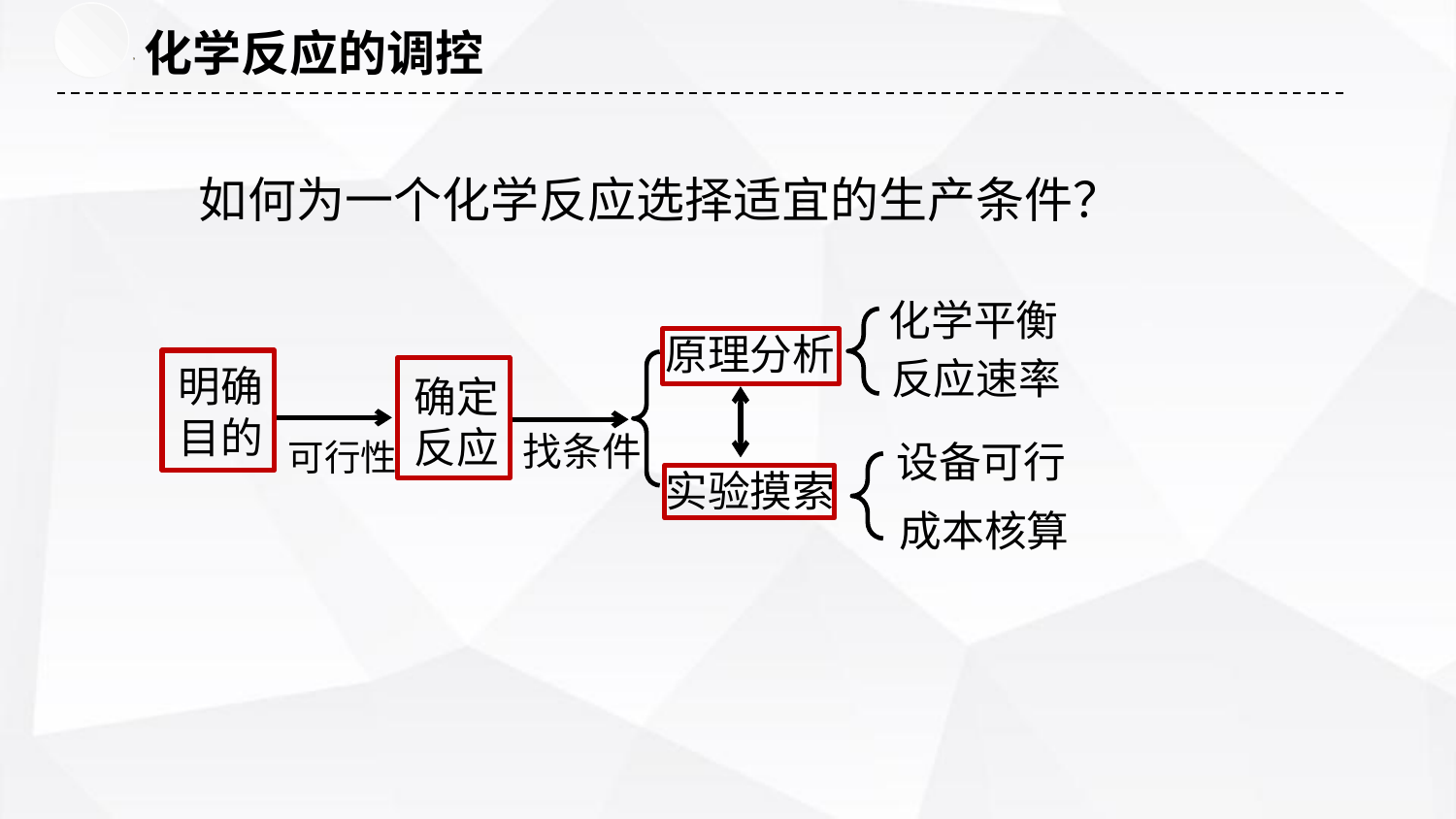

化学反应的调控
 如何为一个化学反应选择适宜的生产条件？
化学平衡

原理分析

反应速率

明确目的

确定
反应
 可行性
 找条件
设备可行

实验摸索

成本核算